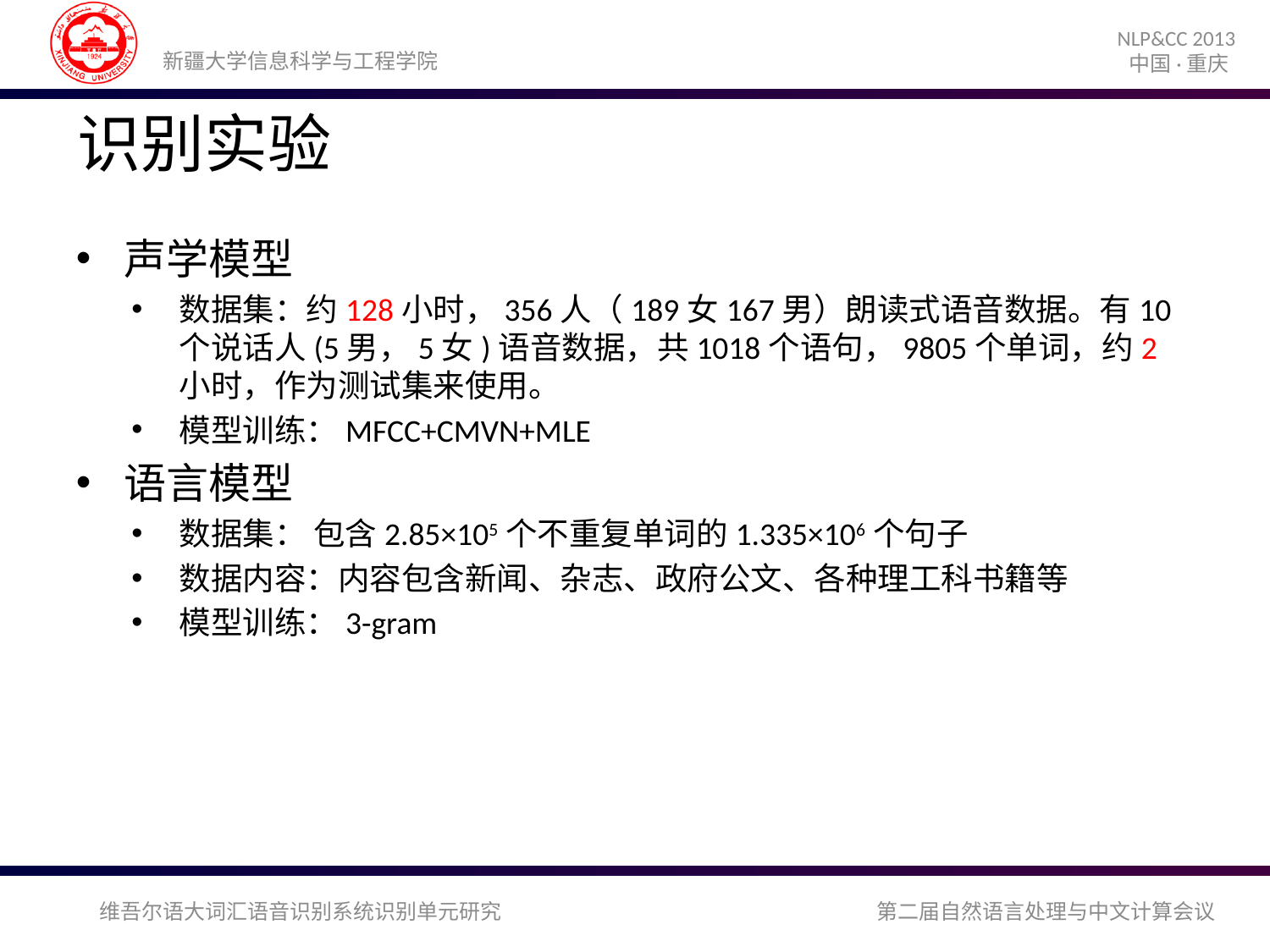

# 识别实验
声学模型
数据集：约128小时，356人（189女167男）朗读式语音数据。有10个说话人(5男，5女)语音数据，共1018个语句，9805个单词，约2小时，作为测试集来使用。
模型训练：MFCC+CMVN+MLE
语言模型
数据集： 包含2.85×105个不重复单词的1.335×106个句子
数据内容：内容包含新闻、杂志、政府公文、各种理工科书籍等
模型训练：3-gram